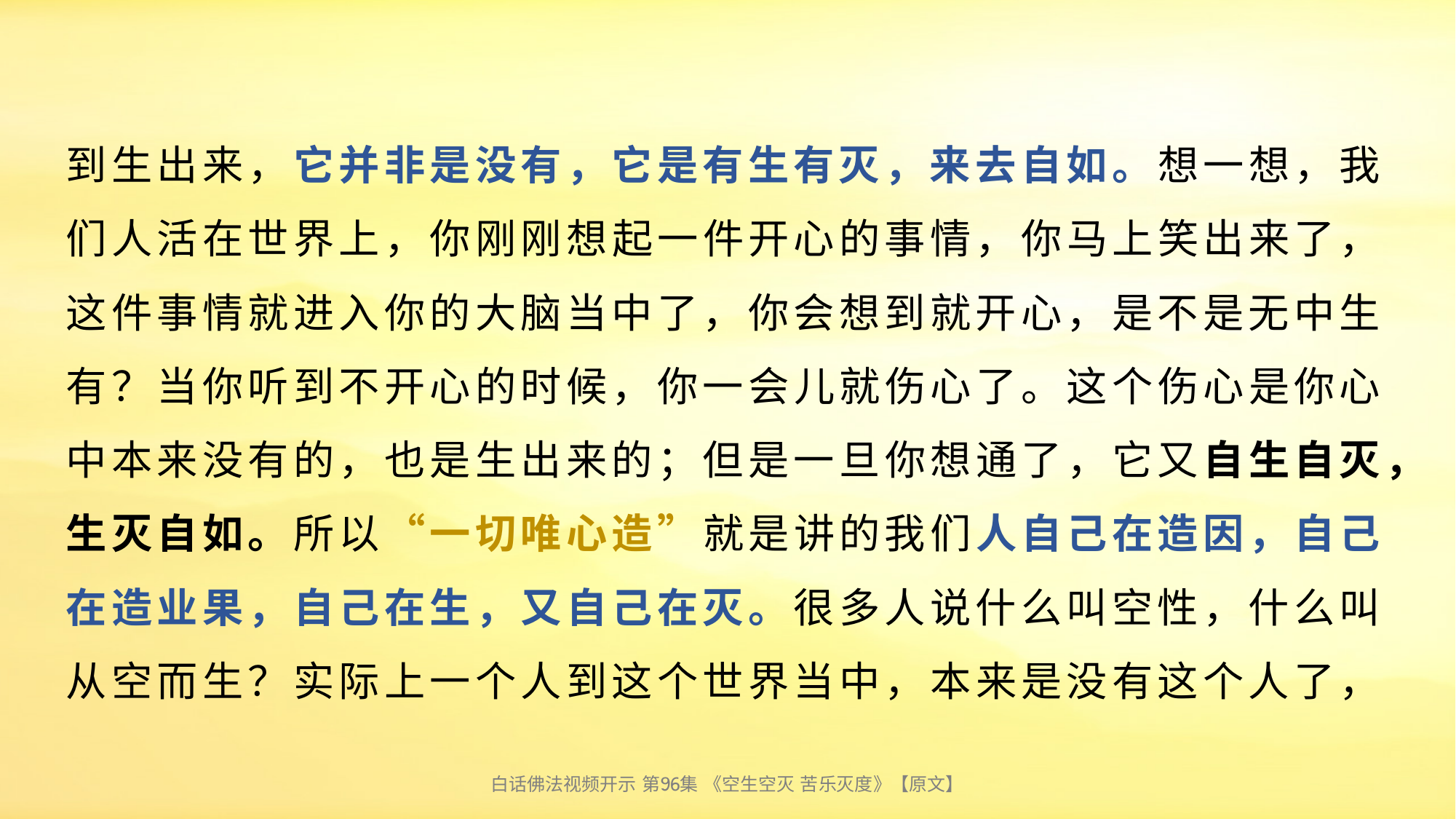

# 到生出来，它并非是没有，它是有生有灭，来去自如。想一想，我们人活在世界上，你刚刚想起一件开心的事情，你马上笑出来了，这件事情就进入你的大脑当中了，你会想到就开心，是不是无中生有？当你听到不开心的时候，你一会儿就伤心了。这个伤心是你心中本来没有的，也是生出来的；但是一旦你想通了，它又自生自灭，生灭自如。所以“一切唯心造”就是讲的我们人自己在造因，自己在造业果，自己在生，又自己在灭。很多人说什么叫空性，什么叫从空而生？实际上一个人到这个世界当中，本来是没有这个人了，
白话佛法视频开示 第96集 《空生空灭 苦乐灭度》【原文】